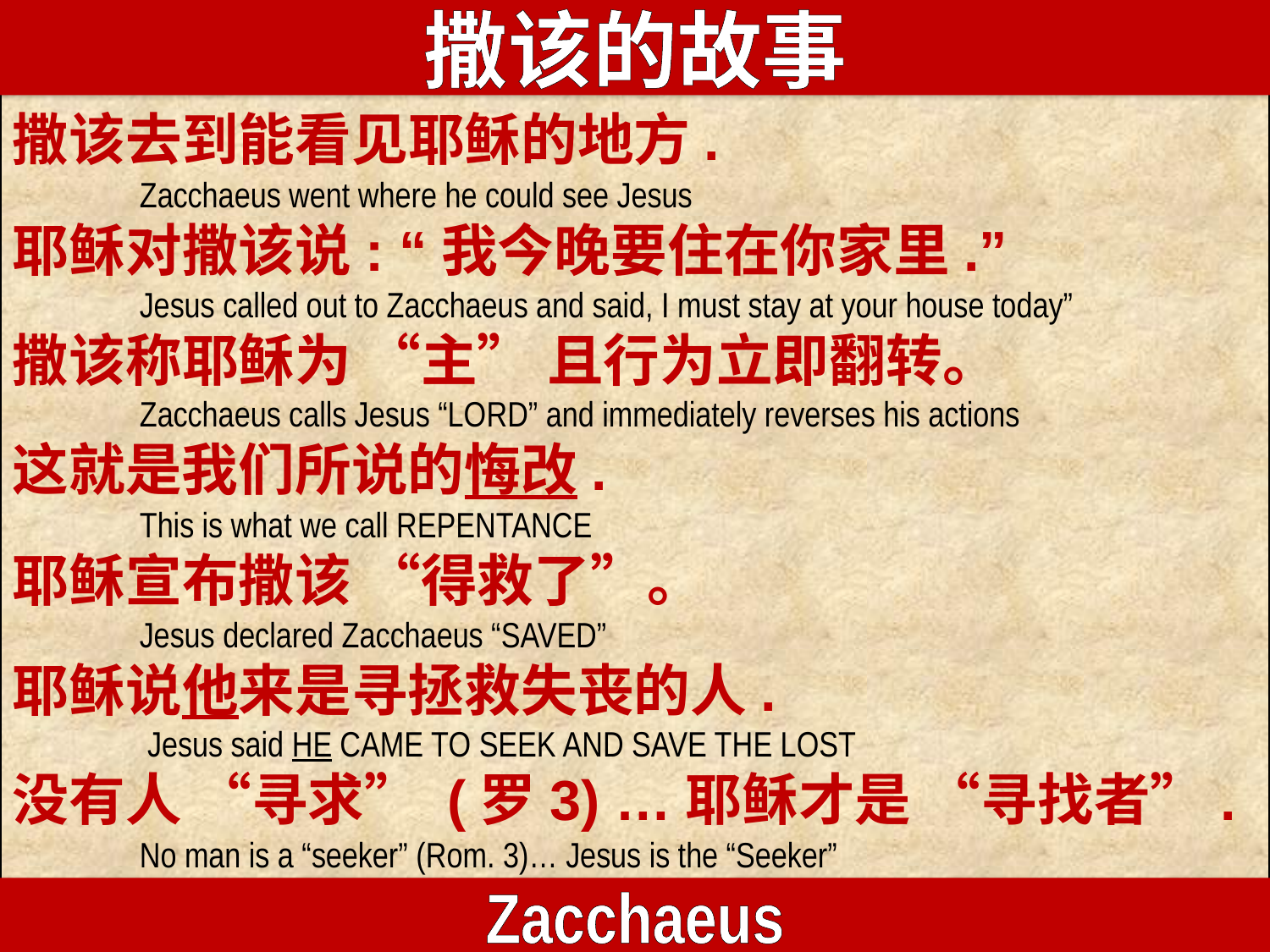

撒该的故事
撒该去到能看见耶稣的地方.
	Zacchaeus went where he could see Jesus
耶稣对撒该说: “我今晚要住在你家里.”
	Jesus called out to Zacchaeus and said, I must stay at your house today”
撒该称耶稣为 “主” 且行为立即翻转。
	Zacchaeus calls Jesus “LORD” and immediately reverses his actions
这就是我们所说的悔改.
	This is what we call REPENTANCE
耶稣宣布撒该 “得救了”。
	Jesus declared Zacchaeus “SAVED”
耶稣说他来是寻拯救失丧的人.
	 Jesus said HE CAME TO SEEK AND SAVE THE LOST
没有人 “寻求” (罗3) …耶稣才是 “寻找者”.
	No man is a “seeker” (Rom. 3)… Jesus is the “Seeker”
Zacchaeus